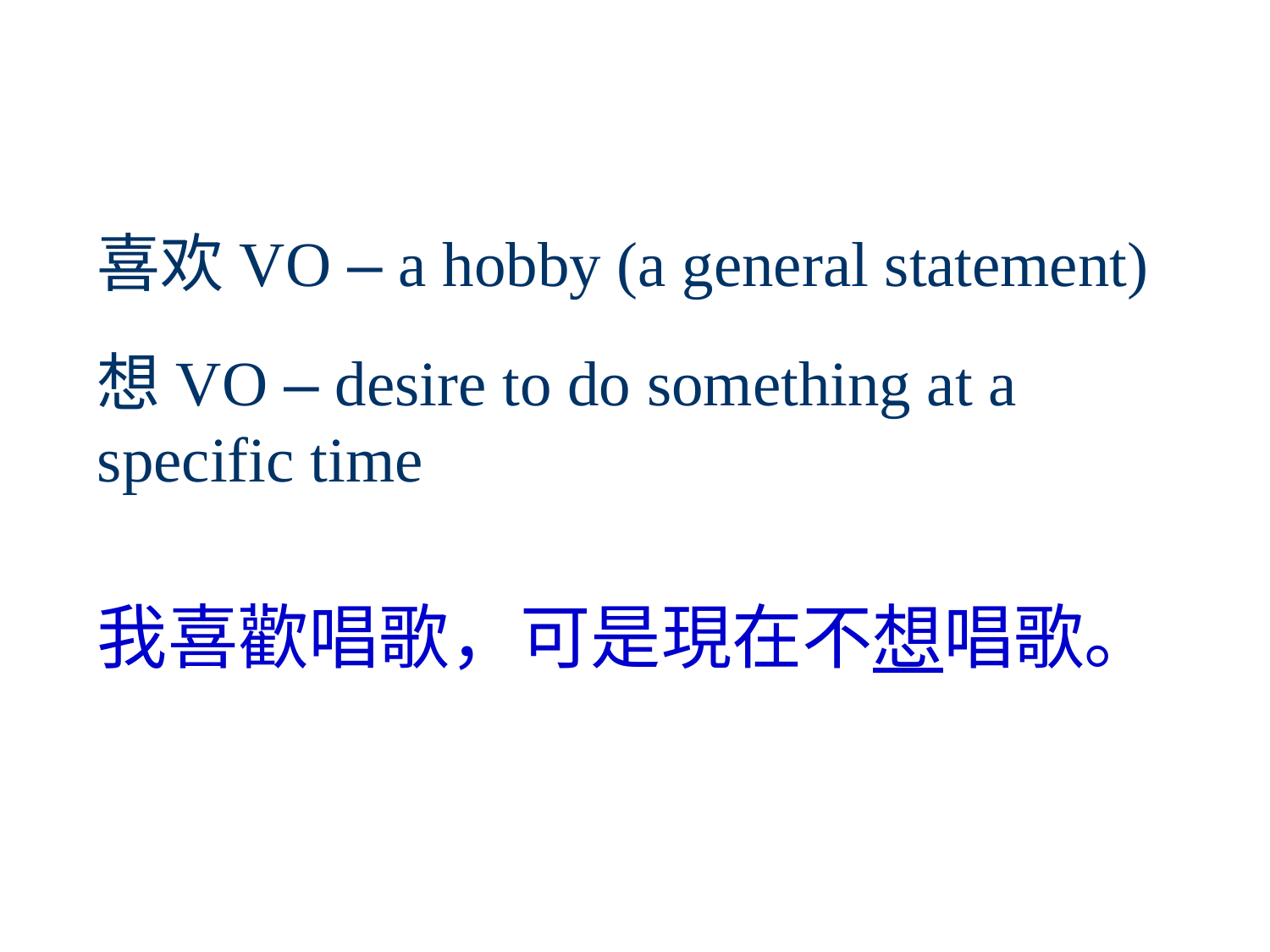

喜欢VO – a hobby (a general statement)
想VO – desire to do something at a specific time
我喜歡唱歌，可是現在不想唱歌。